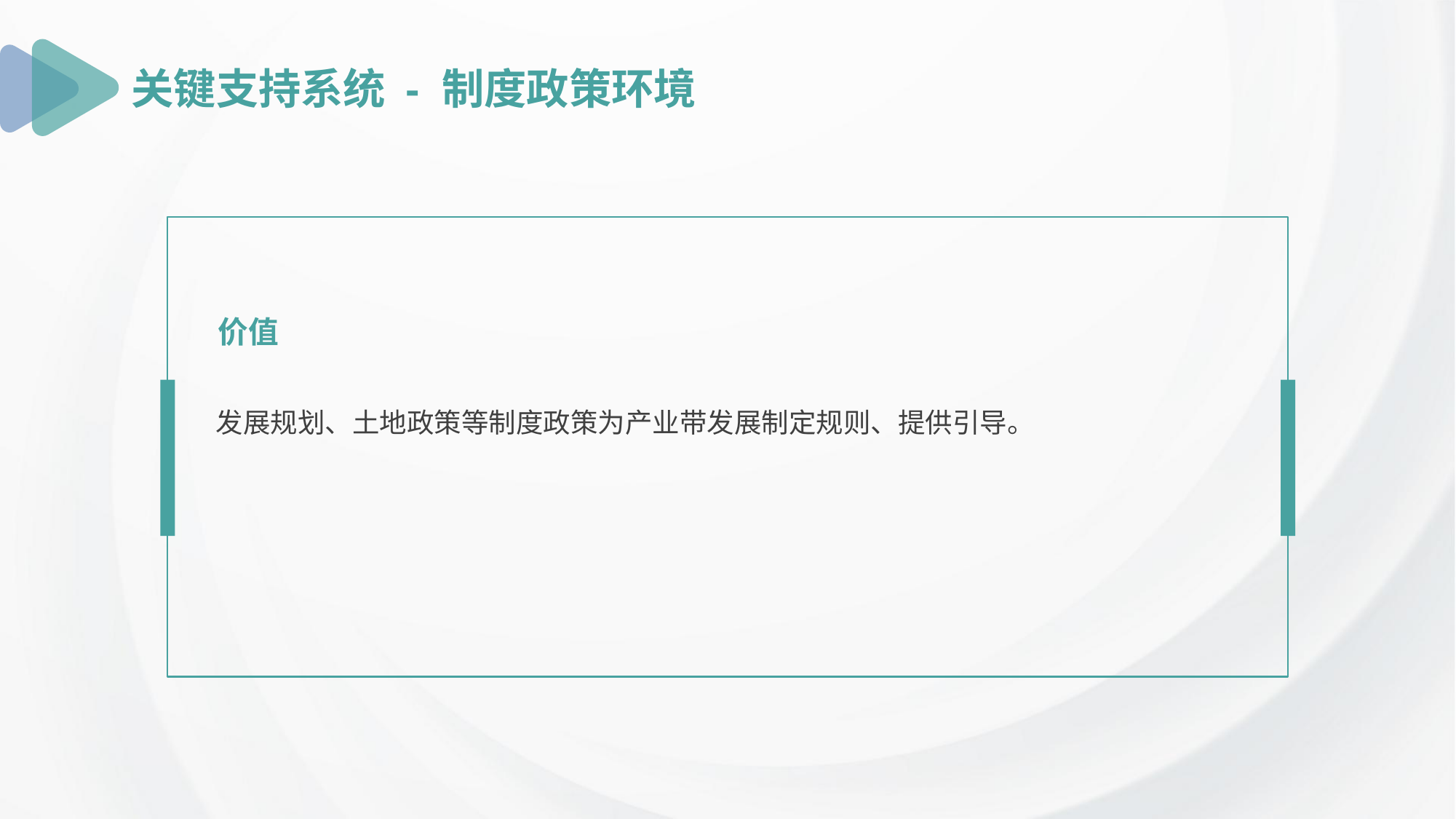

关键支持系统 - 制度政策环境

价值

发展规划、土地政策等制度政策为产业带发展制定规则、提供引导。